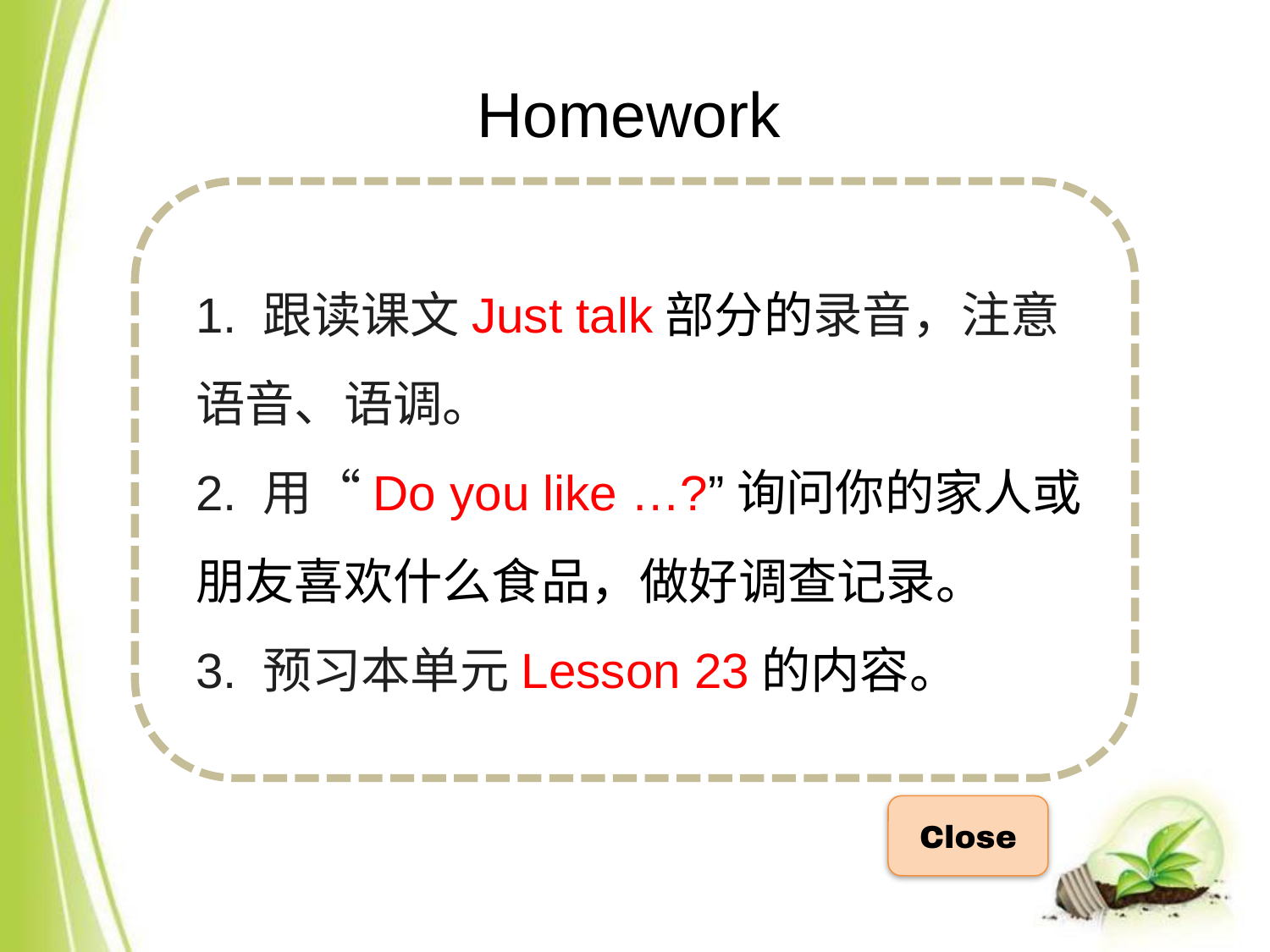

Homework

1. 跟读课文Just talk部分的录音，注意语音、语调。
2. 用“Do you like …?”询问你的家人或朋友喜欢什么食品，做好调查记录。
3. 预习本单元Lesson 23的内容。
Close